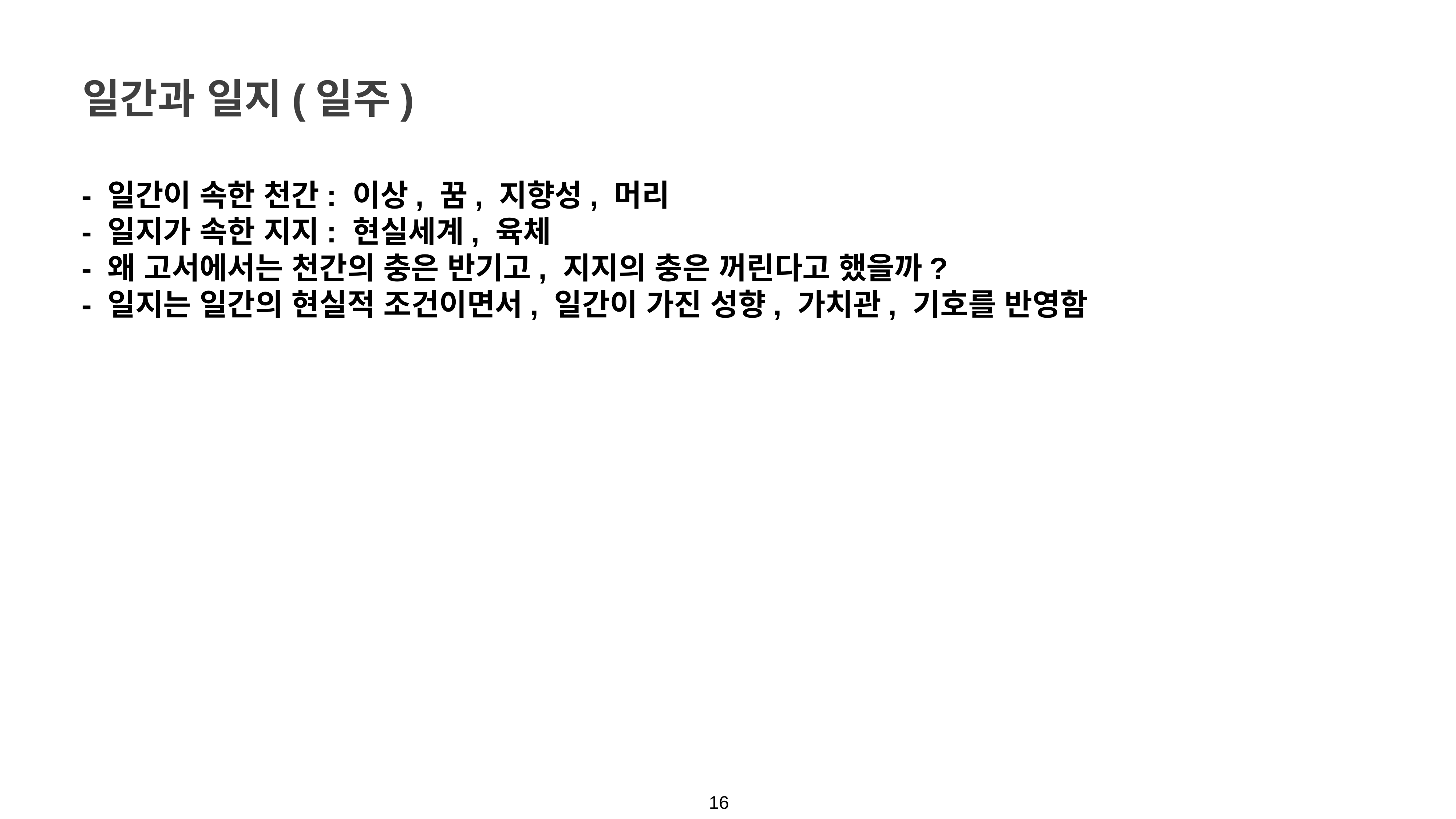

일간과 일지(일주)
- 일간이 속한 천간: 이상, 꿈, 지향성, 머리
- 일지가 속한 지지: 현실세계, 육체
- 왜 고서에서는 천간의 충은 반기고, 지지의 충은 꺼린다고 했을까?
- 일지는 일간의 현실적 조건이면서, 일간이 가진 성향, 가치관, 기호를 반영함
16